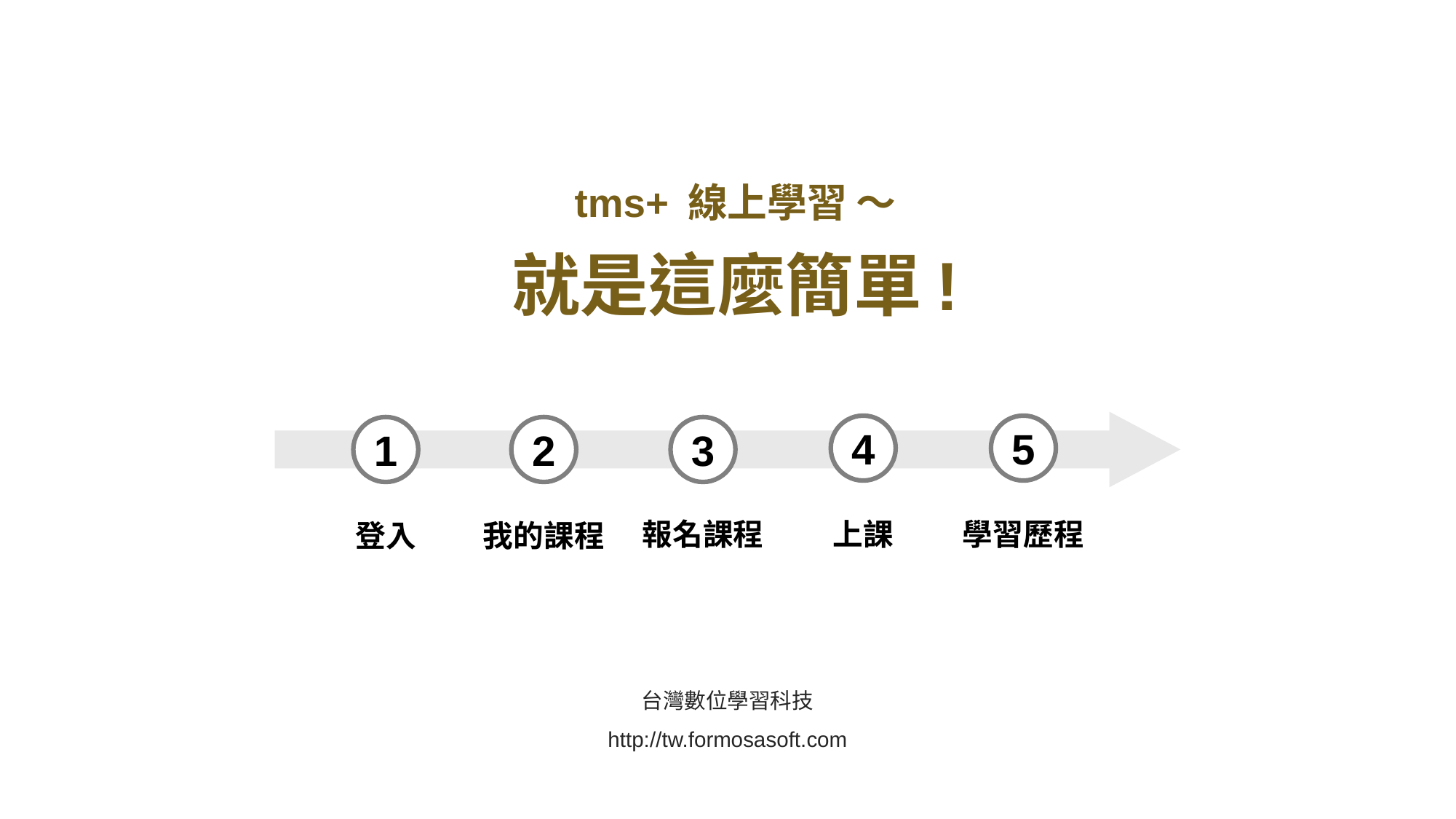

# tms+ 線上學習 ～ 就是這麼簡單!

4
上課
5
學習歷程
3
報名課程
2
我的課程
1
登入
台灣數位學習科技
http://tw.formosasoft.com